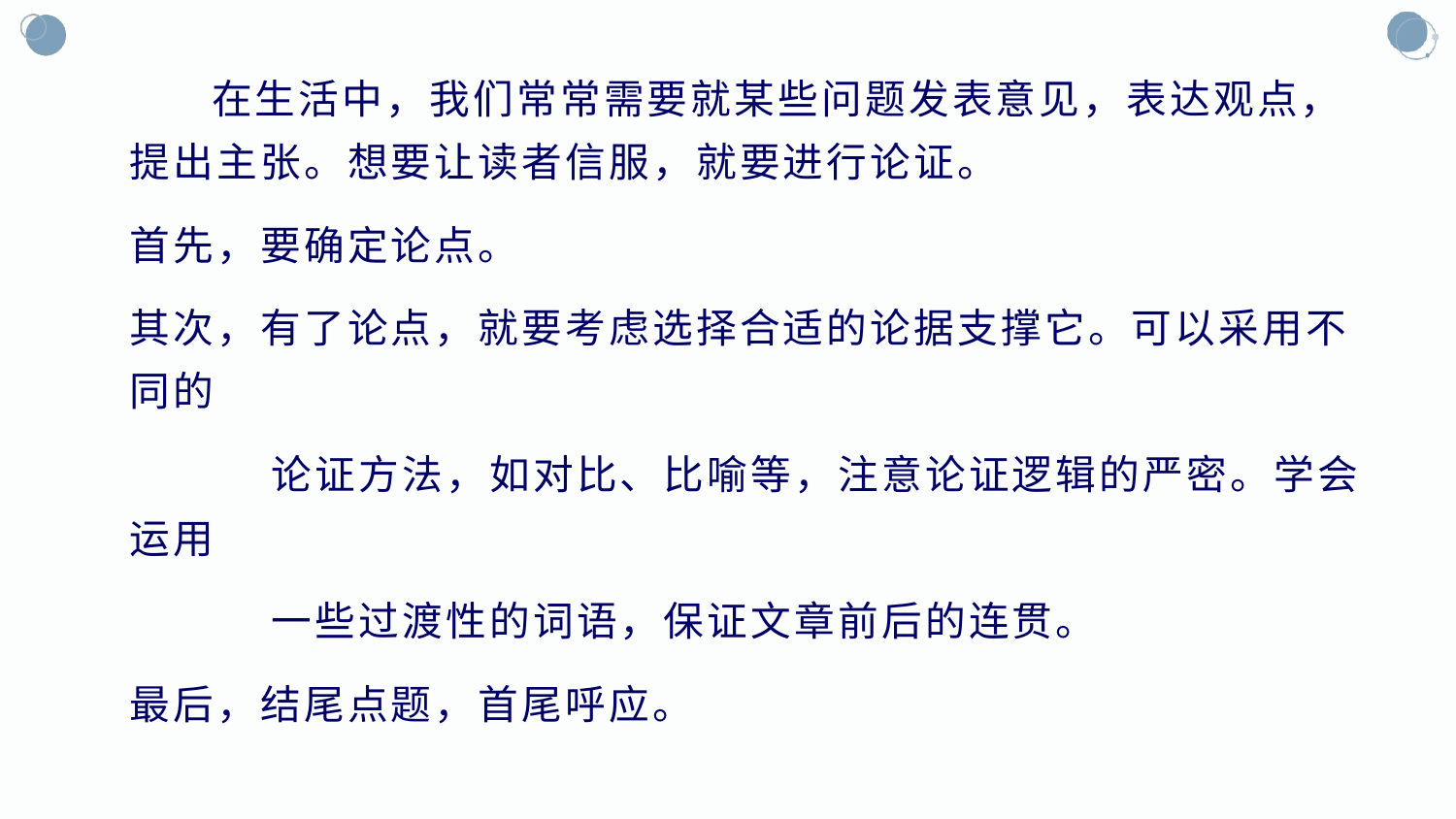

在生活中，我们常常需要就某些问题发表意见，表达观点，提出主张。想要让读者信服，就要进行论证。
首先，要确定论点。
其次，有了论点，就要考虑选择合适的论据支撑它。可以采用不同的
           论证方法，如对比、比喻等，注意论证逻辑的严密。学会运用
           一些过渡性的词语，保证文章前后的连贯。
最后，结尾点题，首尾呼应。